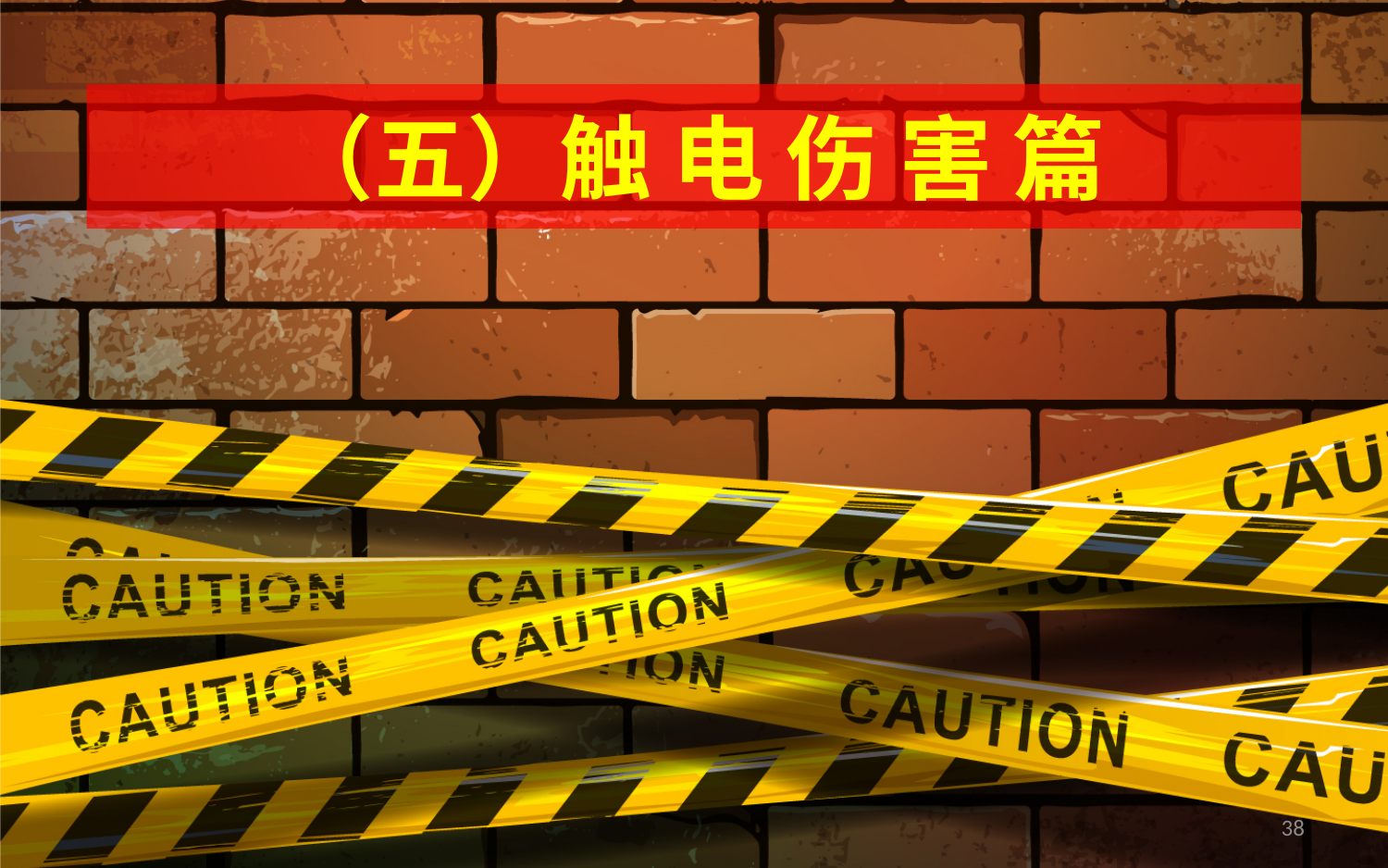

# （五）触 电 伤 害 篇
38